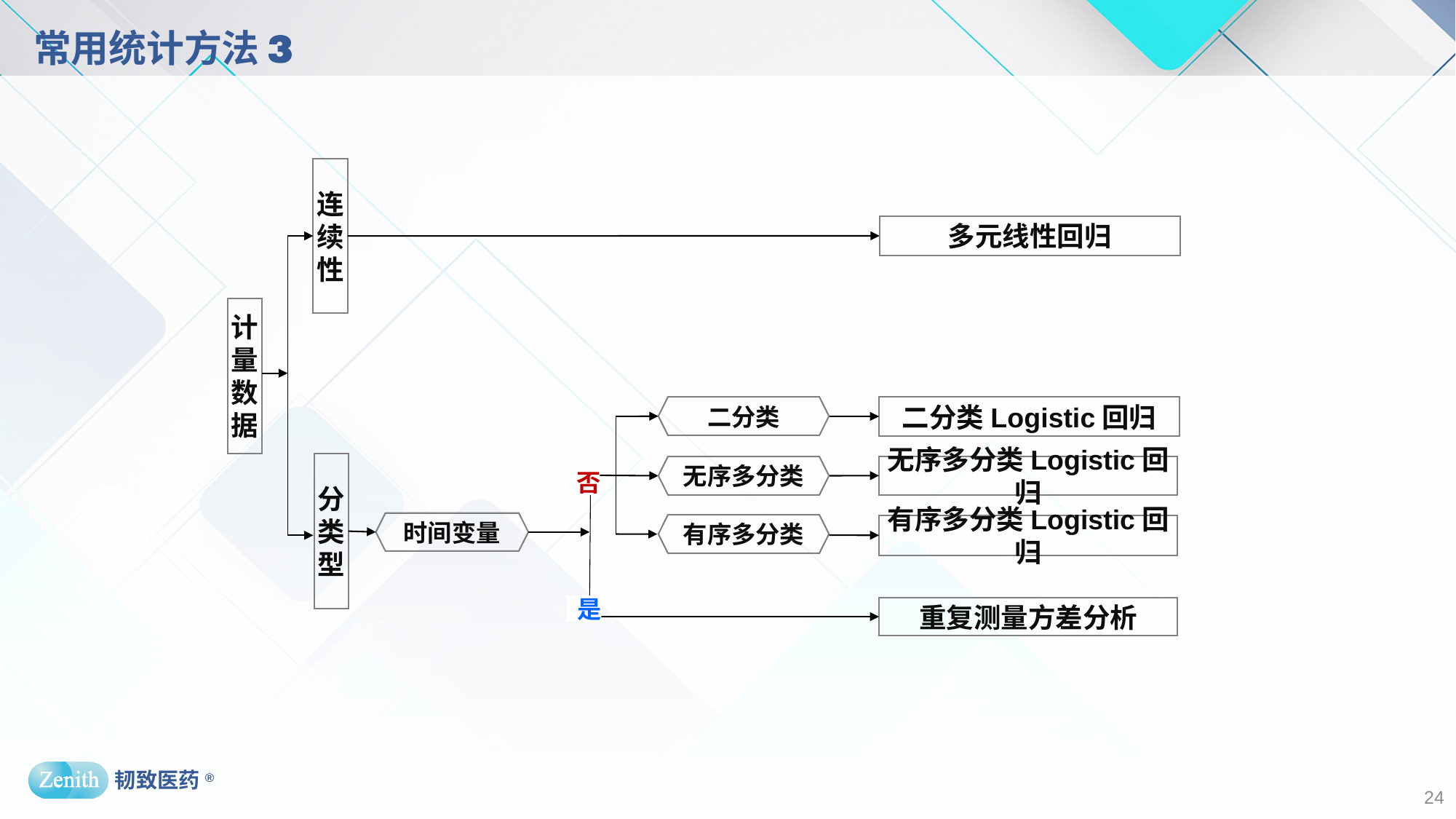

# 常用统计方法3
连续性
多元线性回归
计量数据
二分类
二分类Logistic回归
分类型
无序多分类Logistic回归
无序多分类
否
时间变量
有序多分类
有序多分类Logistic回归
是
重复测量方差分析
24